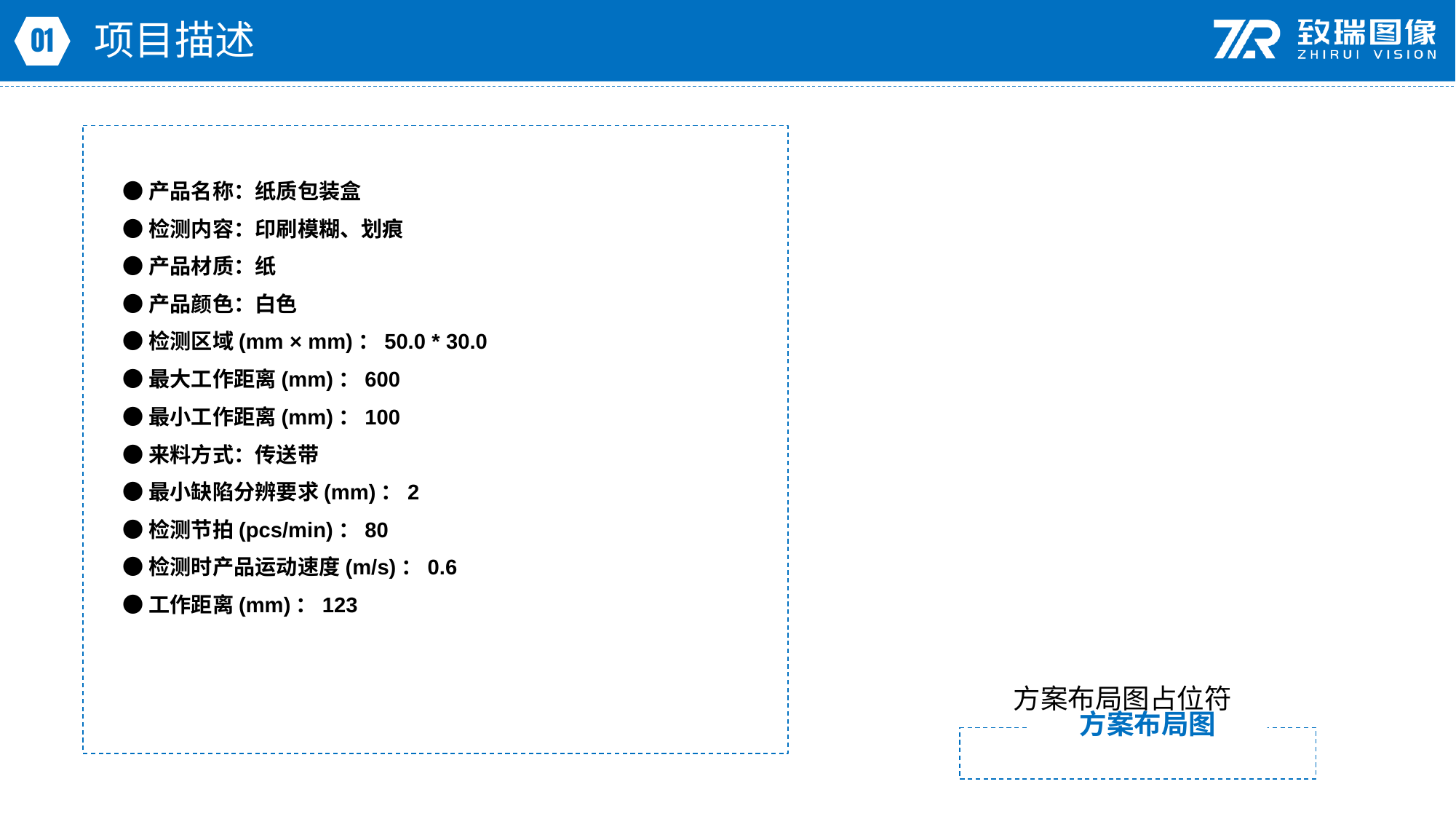

项目描述
01

●产品名称：纸质包装盒
●检测内容：印刷模糊、划痕
●产品材质：纸
●产品颜色：白色
●检测区域(mm × mm)：50.0 * 30.0
●最大工作距离(mm)：600
●最小工作距离(mm)：100
●来料方式：传送带
●最小缺陷分辨要求(mm)：2
●检测节拍(pcs/min)：80
●检测时产品运动速度(m/s)：0.6
●工作距离(mm)：123
方案布局图占位符
方案布局图